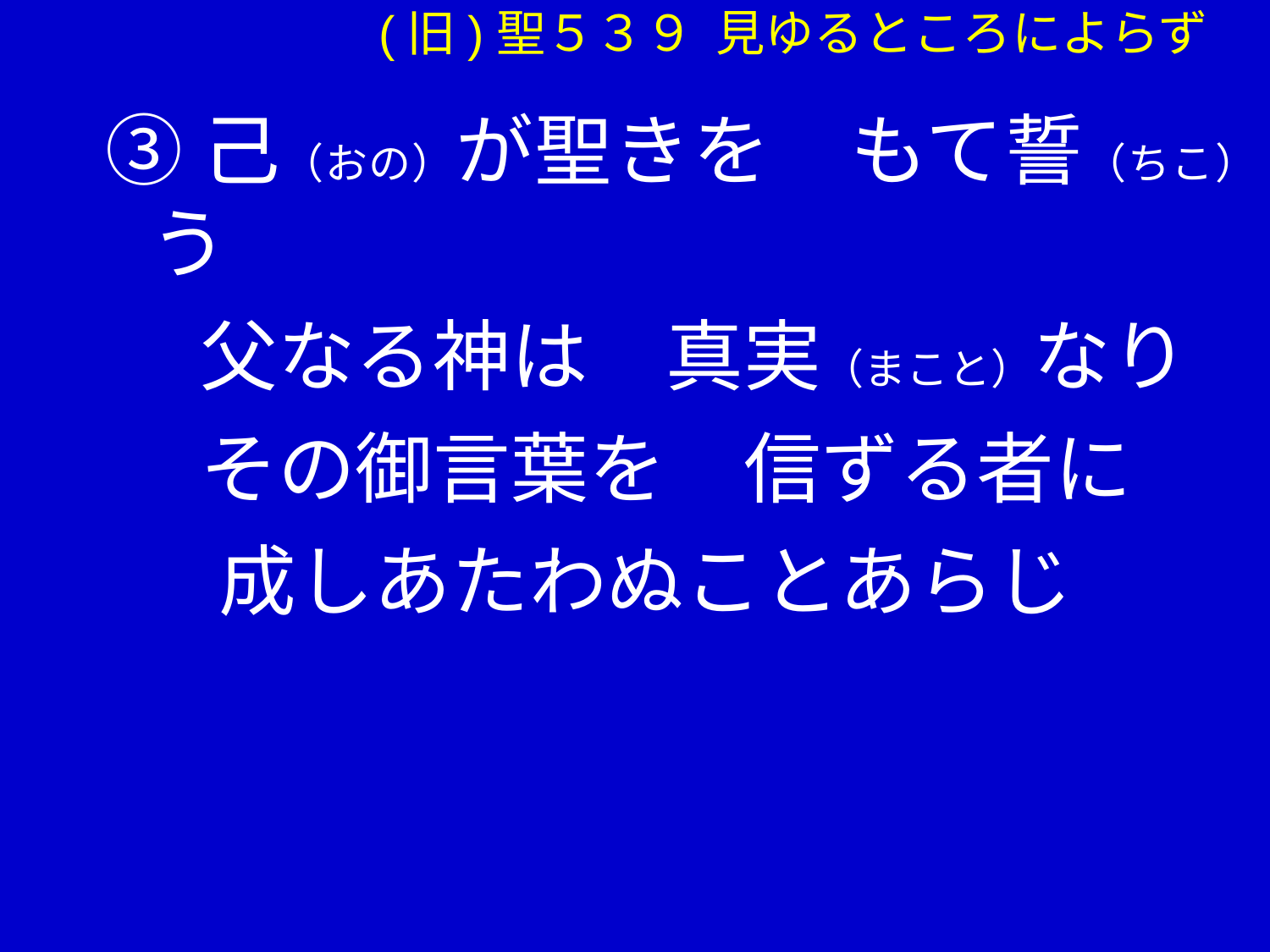

③己（おの）が聖きを　もて誓（ちこ）う
　 父なる神は　真実（まこと）なり
　 その御言葉を　信ずる者に
 　成しあたわぬことあらじ
(旧)聖５３９  見ゆるところによらず